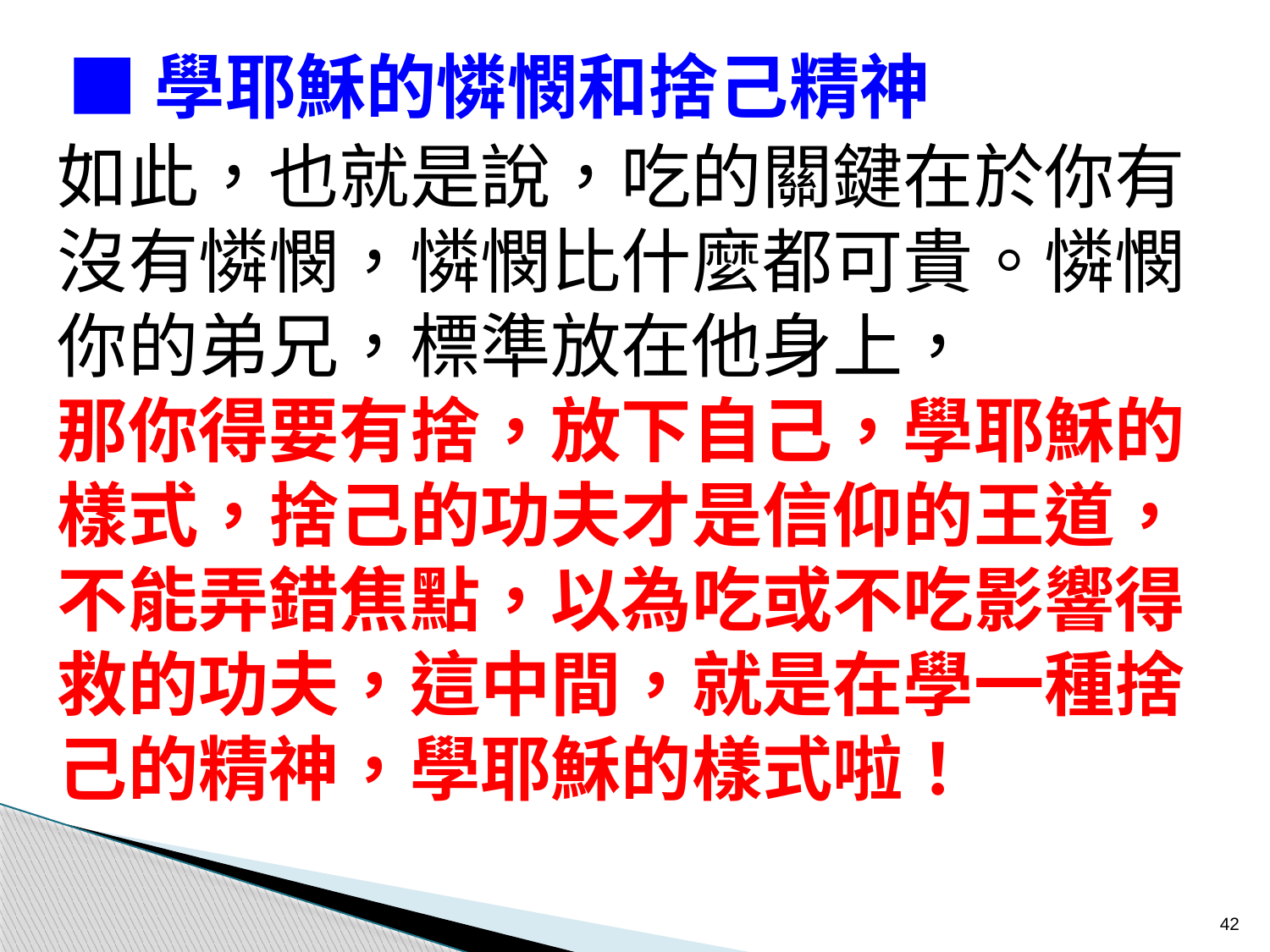

■學耶穌的憐憫和捨己精神
如此，也就是說，吃的關鍵在於你有沒有憐憫，憐憫比什麼都可貴。憐憫你的弟兄，標準放在他身上，
那你得要有捨，放下自己，學耶穌的樣式，捨己的功夫才是信仰的王道，不能弄錯焦點，以為吃或不吃影響得救的功夫，這中間，就是在學一種捨己的精神，學耶穌的樣式啦！
42